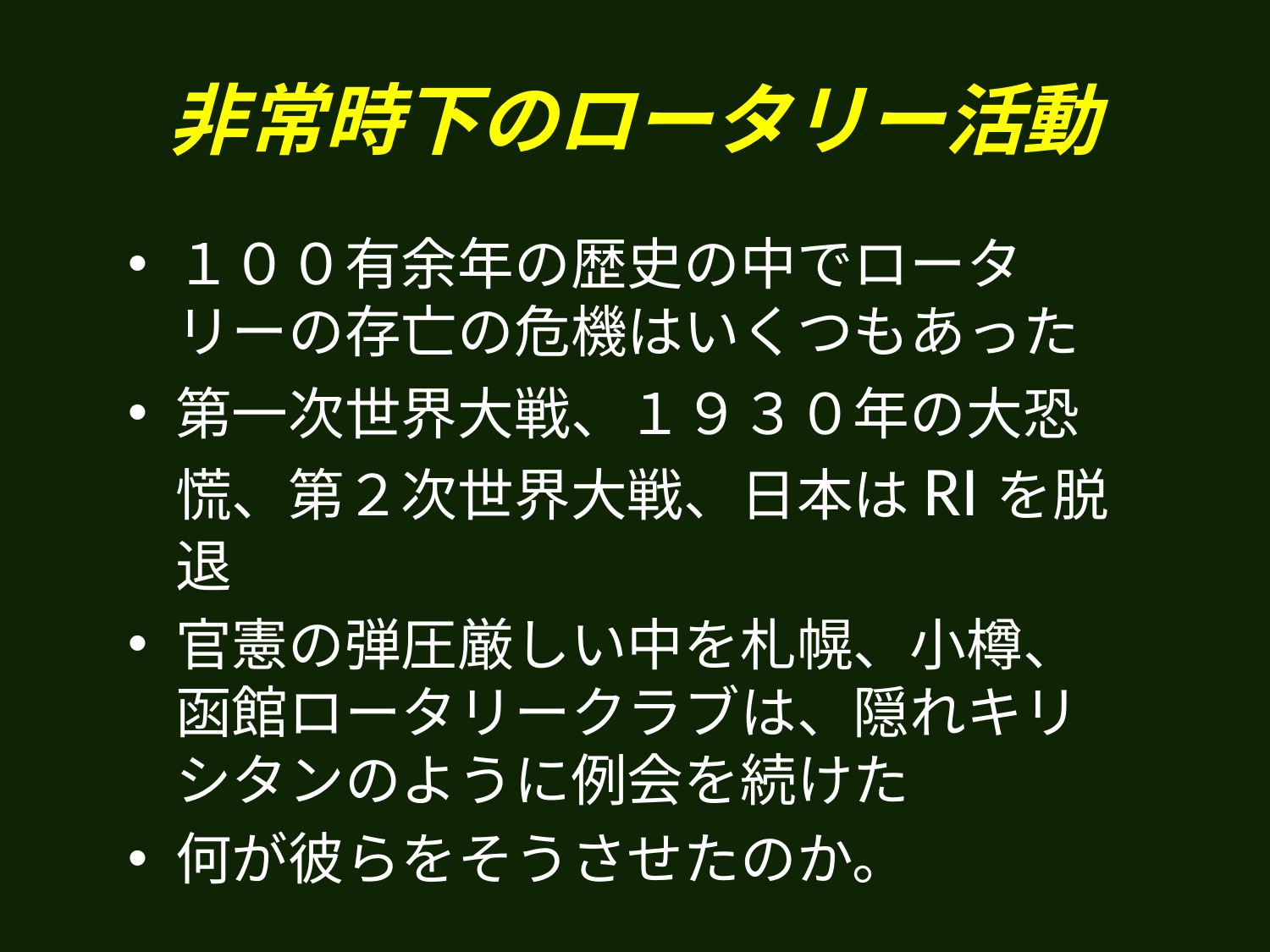

# 非常時下のロータリー活動
１００有余年の歴史の中でロータリーの存亡の危機はいくつもあった
第一次世界大戦、１９３０年の大恐慌、第２次世界大戦、日本はRIを脱退
官憲の弾圧厳しい中を札幌、小樽、函館ロータリークラブは、隠れキリシタンのように例会を続けた
何が彼らをそうさせたのか。